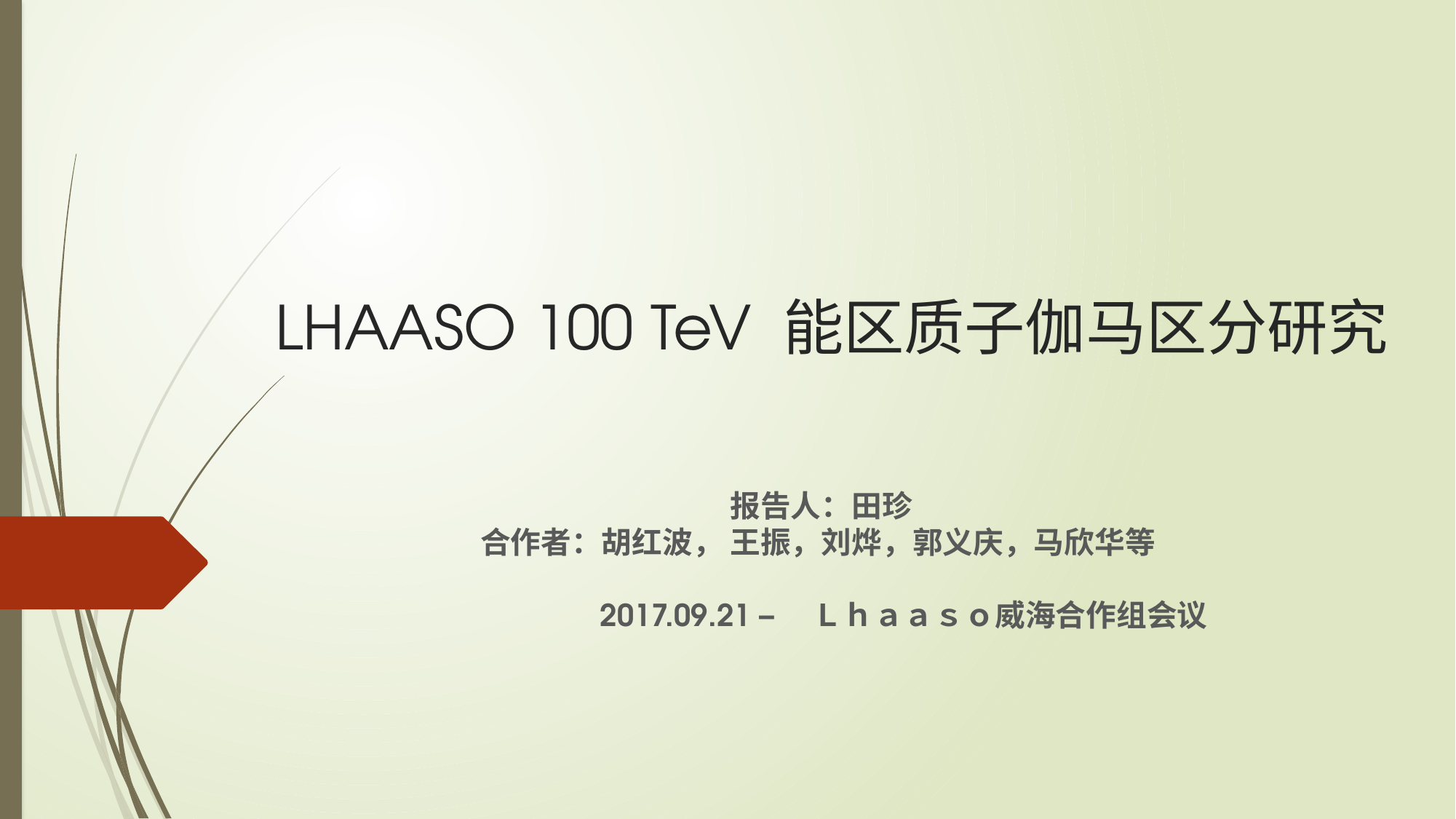

# LHAASO 100 TeV 能区质子伽马区分研究
报告人：田珍
合作者：胡红波， 王振，刘烨，郭义庆，马欣华等
                                      2017.09.21 –　Ｌｈａａｓｏ威海合作组会议